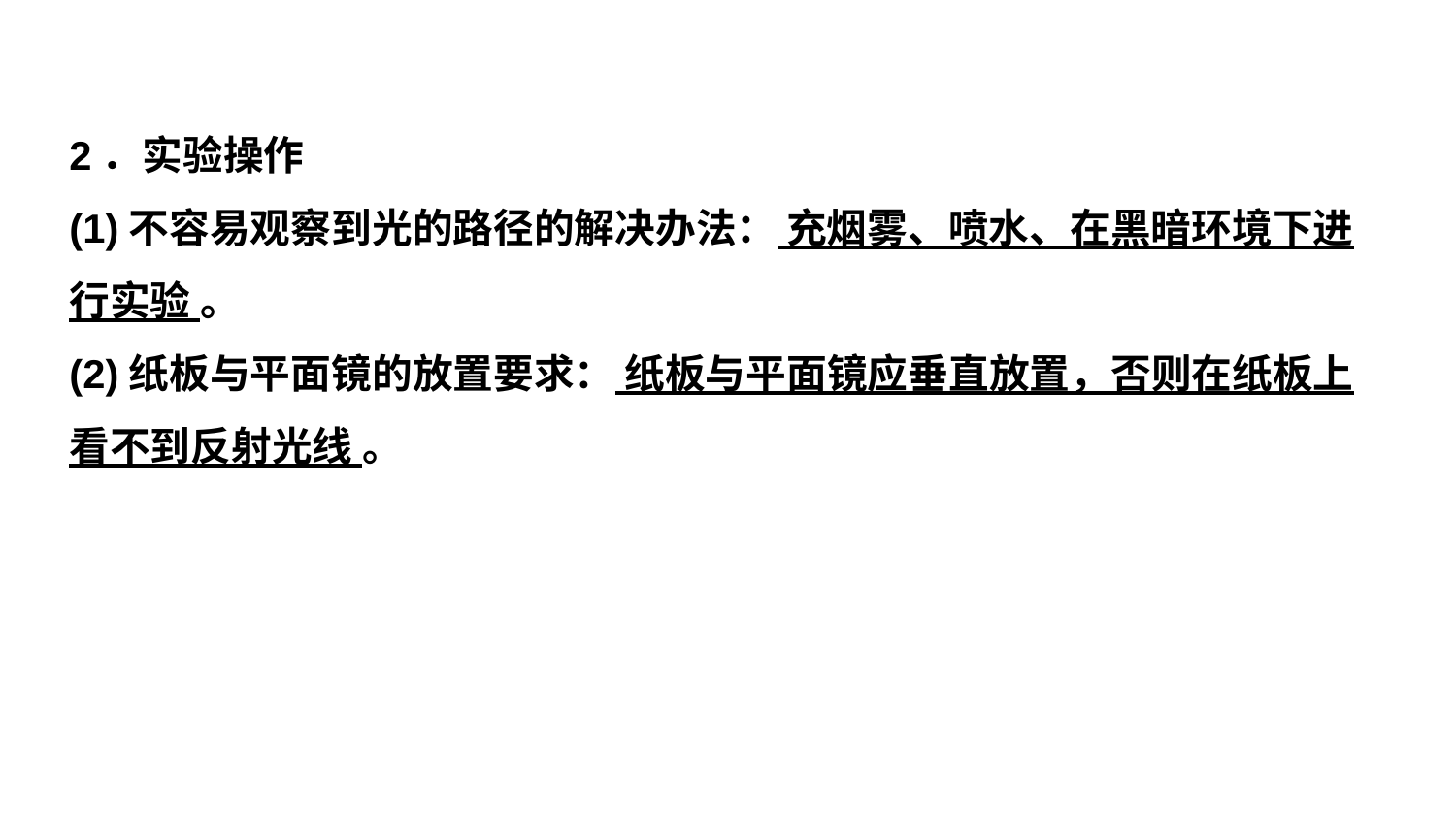

2．实验操作
(1)不容易观察到光的路径的解决办法： 充烟雾、喷水、在黑暗环境下进行实验 。
(2)纸板与平面镜的放置要求： 纸板与平面镜应垂直放置，否则在纸板上看不到反射光线 。